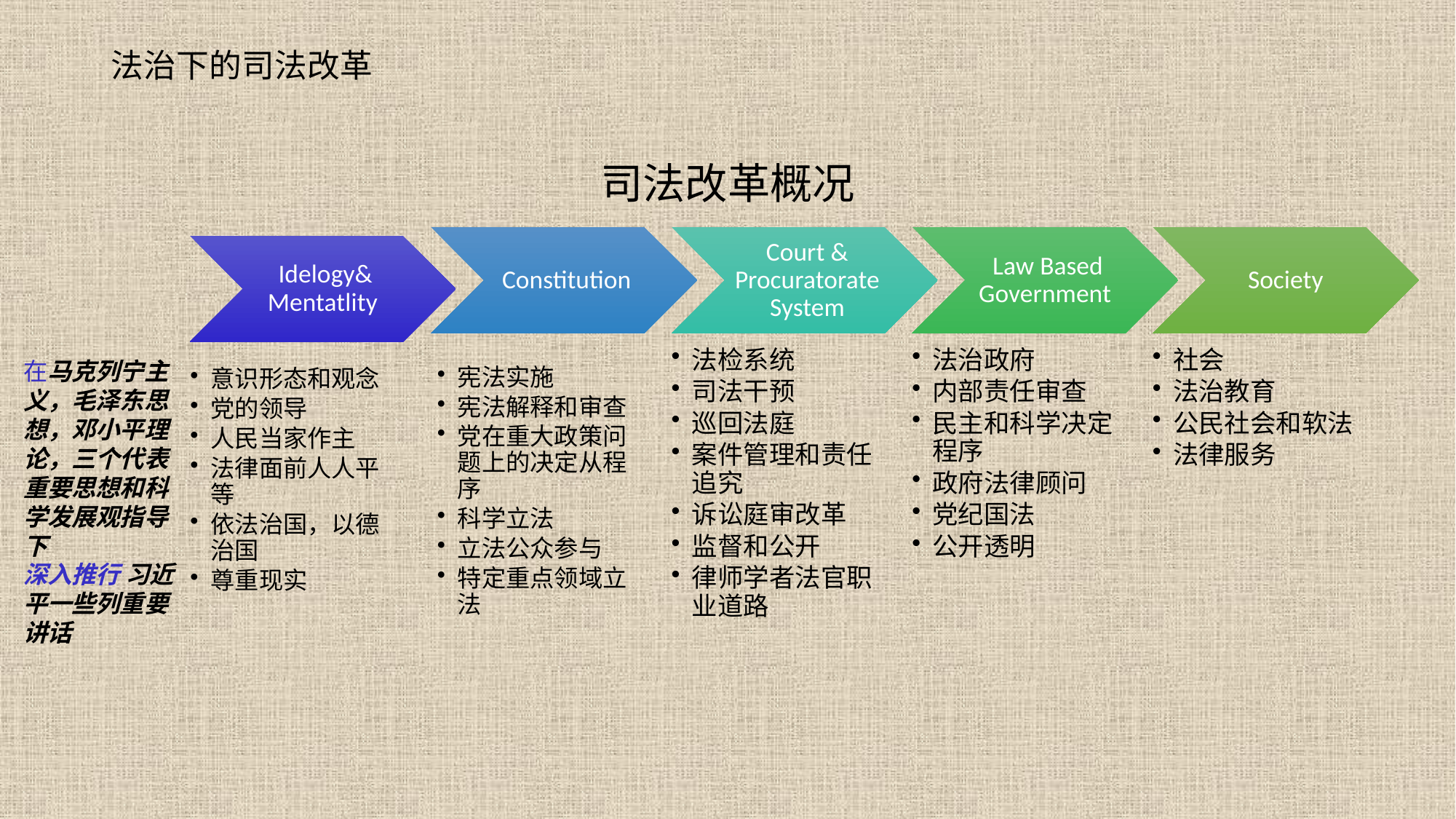

# 法治下的司法改革
Idelogy& Mentatlity
意识形态和观念
党的领导
人民当家作主
法律面前人人平等
依法治国，以德治国
尊重现实
Constitution
宪法实施
宪法解释和审查
党在重大政策问题上的决定从程序
科学立法
立法公众参与
特定重点领域立法
Court & Procuratorate System
法检系统
司法干预
巡回法庭
案件管理和责任追究
诉讼庭审改革
监督和公开
律师学者法官职业道路
Law Based Government
法治政府
内部责任审查
民主和科学决定程序
政府法律顾问
党纪国法
公开透明
Society
社会
法治教育
公民社会和软法
法律服务
司法改革概况

在马克列宁主义，毛泽东思想，邓小平理论，三个代表重要思想和科学发展观指导下
深入推行 习近平一些列重要讲话